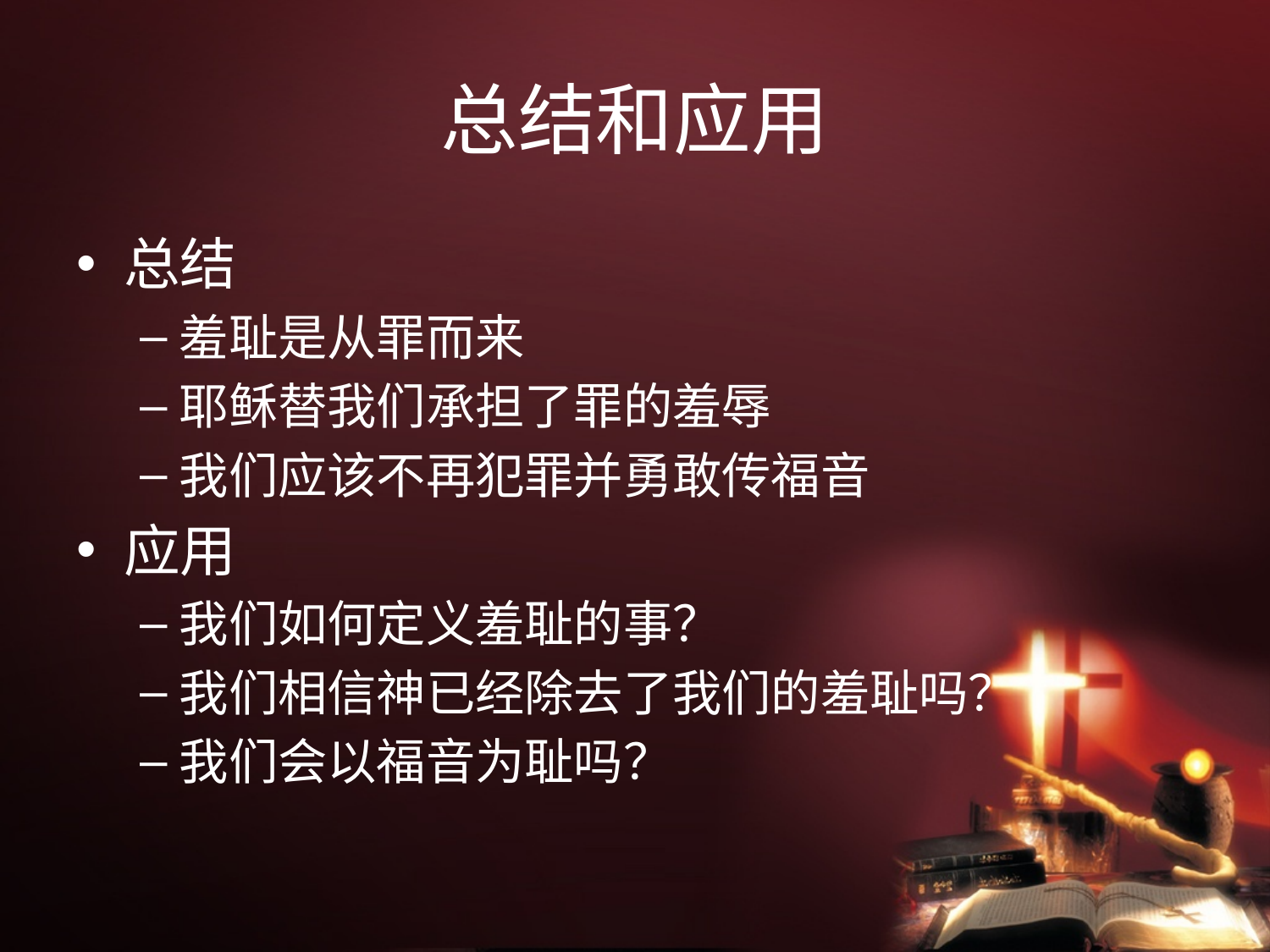

# 总结和应用
总结
羞耻是从罪而来
耶稣替我们承担了罪的羞辱
我们应该不再犯罪并勇敢传福音
应用
我们如何定义羞耻的事？
我们相信神已经除去了我们的羞耻吗？
我们会以福音为耻吗？